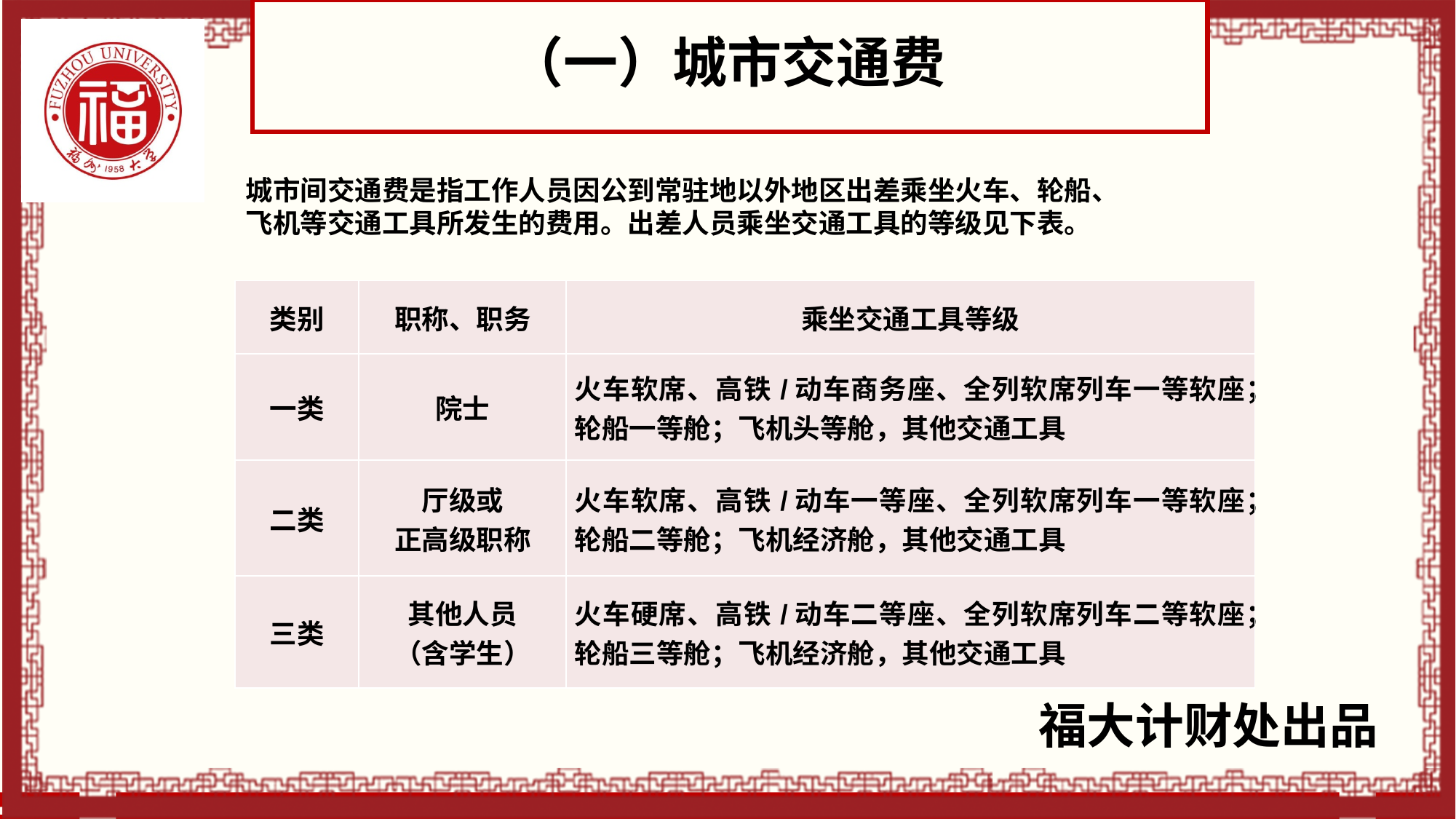

（一）城市交通费
城市间交通费是指工作人员因公到常驻地以外地区出差乘坐火车、轮船、飞机等交通工具所发生的费用。出差人员乘坐交通工具的等级见下表。
| 类别 | 职称、职务 | 乘坐交通工具等级 |
| --- | --- | --- |
| 一类 | 院士 | 火车软席、高铁/动车商务座、全列软席列车一等软座；轮船一等舱；飞机头等舱，其他交通工具 |
| 二类 | 厅级或 正高级职称 | 火车软席、高铁/动车一等座、全列软席列车一等软座；轮船二等舱；飞机经济舱，其他交通工具 |
| 三类 | 其他人员 （含学生） | 火车硬席、高铁/动车二等座、全列软席列车二等软座；轮船三等舱；飞机经济舱，其他交通工具 |
5